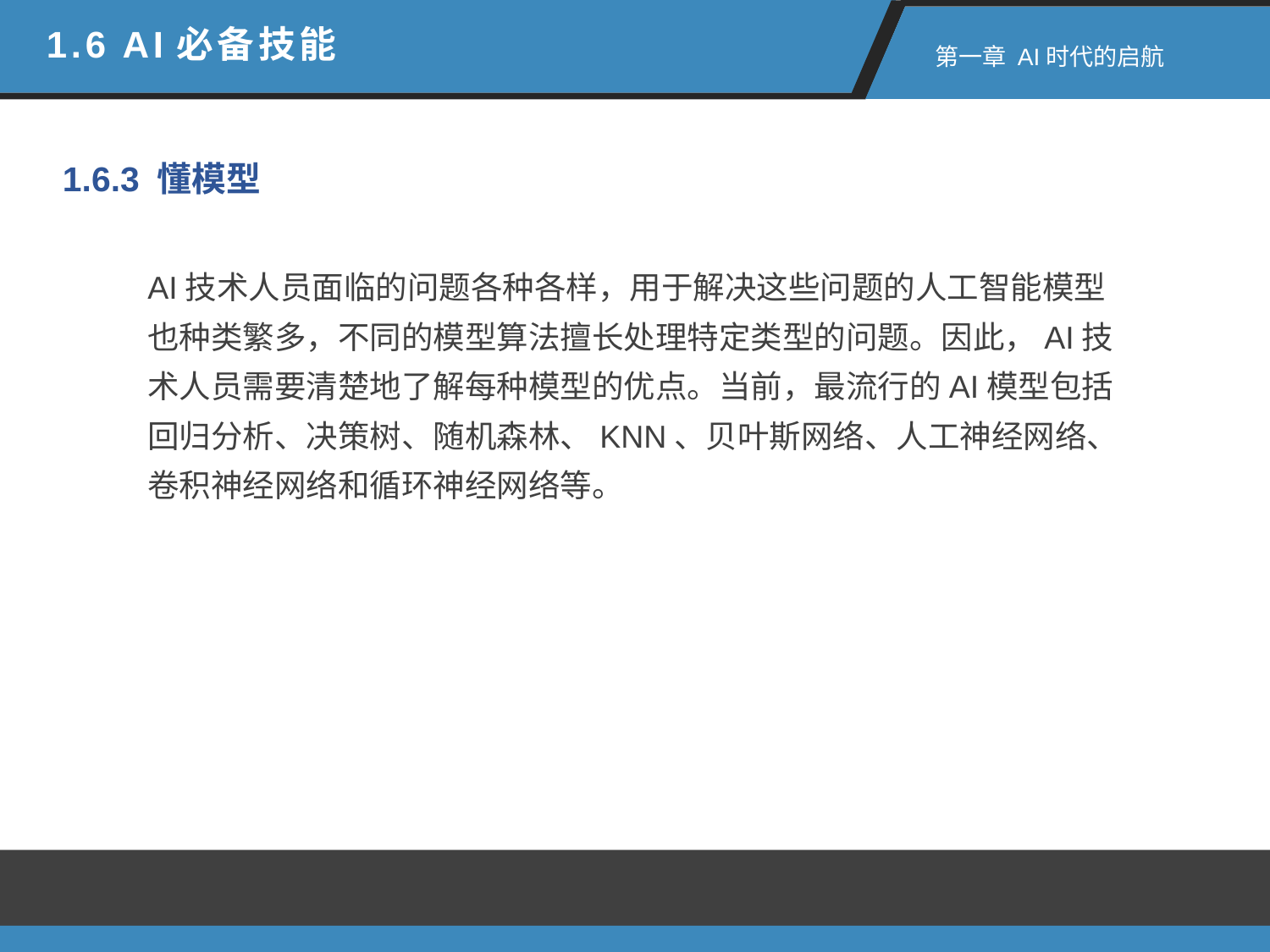

1.6 AI必备技能
  第一章 AI时代的启航
1.6.3 懂模型
AI技术人员面临的问题各种各样，用于解决这些问题的人工智能模型也种类繁多，不同的模型算法擅长处理特定类型的问题。因此，AI技术人员需要清楚地了解每种模型的优点。当前，最流行的AI模型包括回归分析、决策树、随机森林、KNN、贝叶斯网络、人工神经网络、卷积神经网络和循环神经网络等。